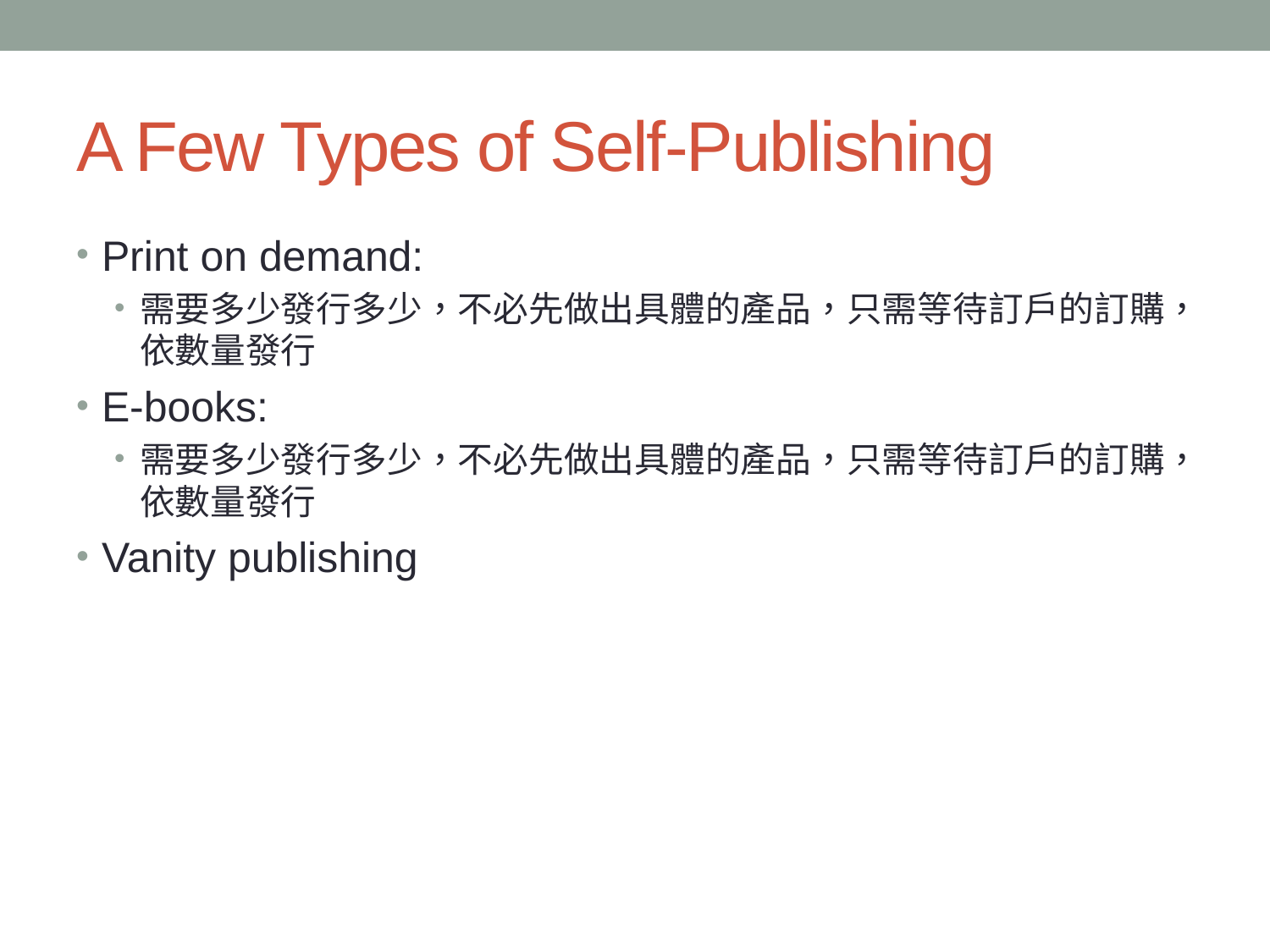

# A Few Types of Self-Publishing
Print on demand:
需要多少發行多少，不必先做出具體的產品，只需等待訂戶的訂購，依數量發行
E-books:
需要多少發行多少，不必先做出具體的產品，只需等待訂戶的訂購，依數量發行
Vanity publishing